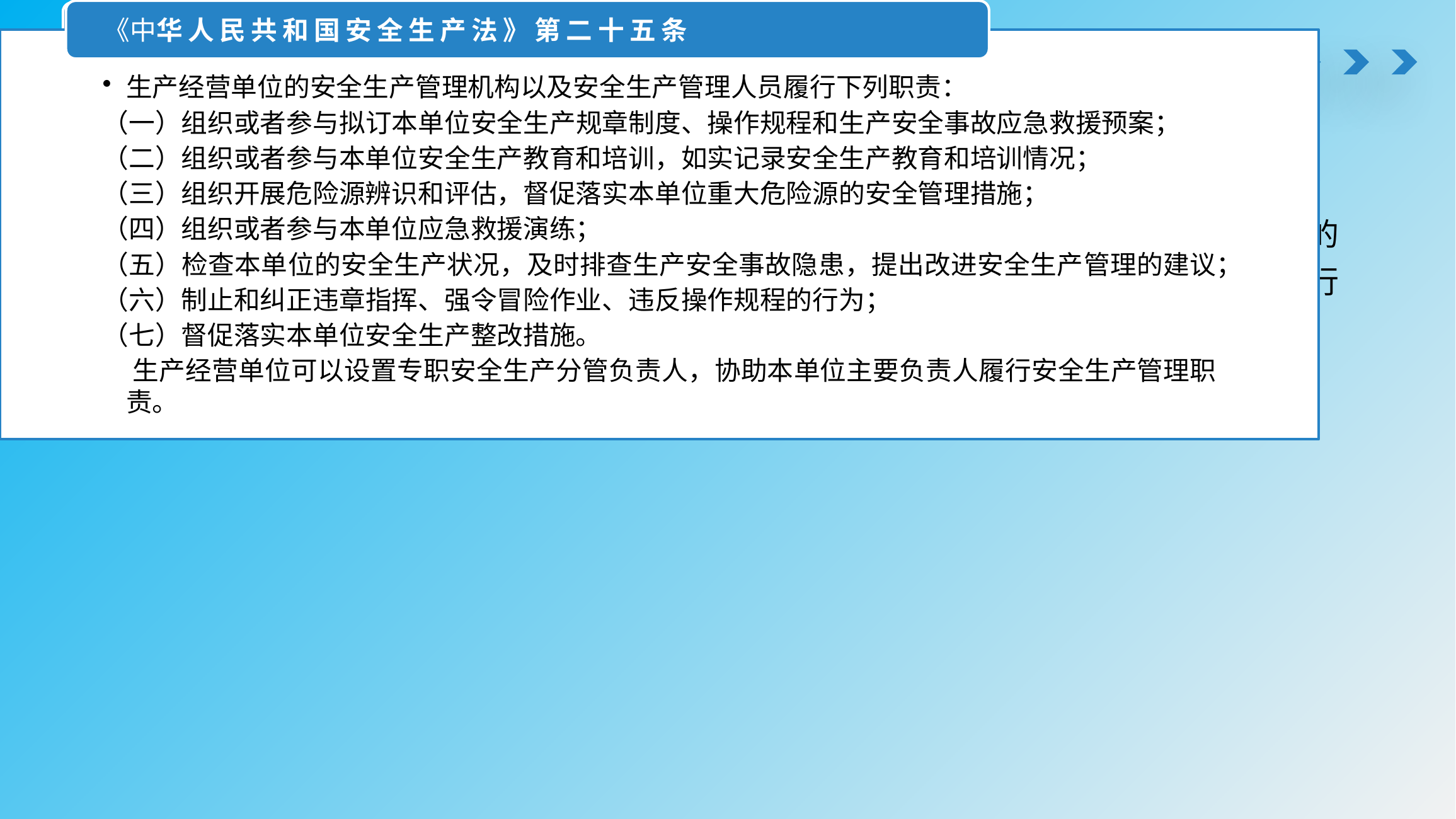

# （二）强化企业主体责任
          2.完善相关负责人安全生产职责

    三是安全生产管理机构和安全生产管理人员：安全生产管理机构和管理人员的主要工作是参与或配合主要负责人负责的一些具体工作，同时对本单位安全生产工作进行监督检查和督促整改。
生产经营单位的安全生产管理机构以及安全生产管理人员履行下列职责：
（一）组织或者参与拟订本单位安全生产规章制度、操作规程和生产安全事故应急救援预案；
（二）组织或者参与本单位安全生产教育和培训，如实记录安全生产教育和培训情况；
（三）组织开展危险源辨识和评估，督促落实本单位重大危险源的安全管理措施；
（四）组织或者参与本单位应急救援演练；
（五）检查本单位的安全生产状况，及时排查生产安全事故隐患，提出改进安全生产管理的建议；
（六）制止和纠正违章指挥、强令冒险作业、违反操作规程的行为；
（七）督促落实本单位安全生产整改措施。
    生产经营单位可以设置专职安全生产分管负责人，协助本单位主要负责人履行安全生产管理职责。
《中华人民共和国安全生产法》第二十五条

从业人员在作业过程中，应当严格落实岗位安全责任，遵守本单位的安全生产规章制度和操作规程，服从管理，正确佩戴和使用劳动防护用品。
《中华人民共和国安全生产法》第五十七条
生产经营单位的从业人员不落实岗位安全责任，不服从管理，违反安全生产规章制度或者操作规程的，由生产经营单位给予批评教育，依照有关规章制度给予处分；构成犯罪的，依照刑法有关规定追究刑事责任。
《中华人民共和国安全生产法》第一百零七条